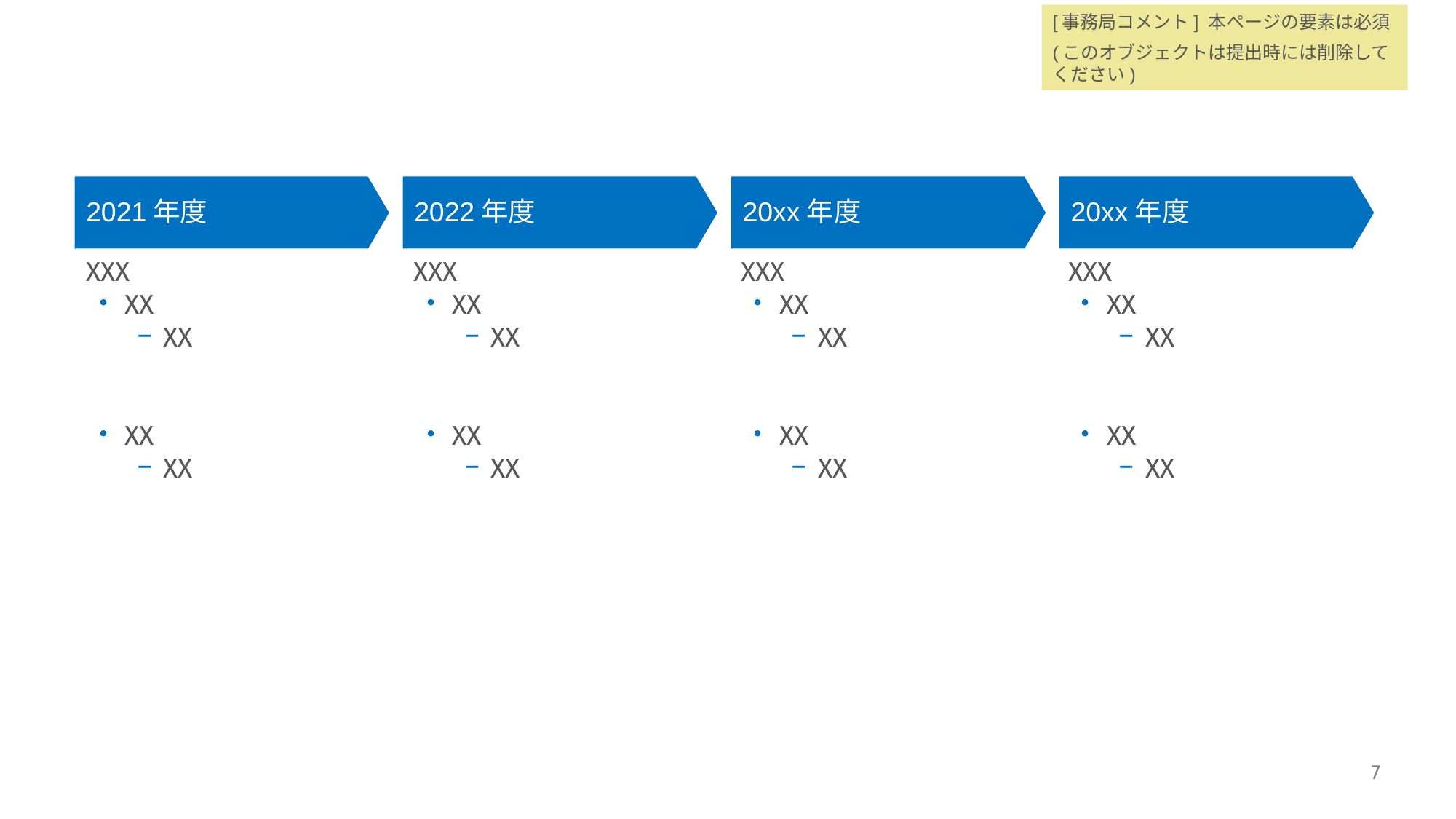

[事務局コメント] 本ページの要素は必須
(このオブジェクトは提出時には削除してください)
# 3.目指す姿に向けたロードマップ
2021年度
2022年度
20xx年度
20xx年度
XXX
XX
XX

XX
XX

XXX
XX
XX

XX
XX

XXX
XX
XX

XX
XX

XXX
XX
XX

XX
XX